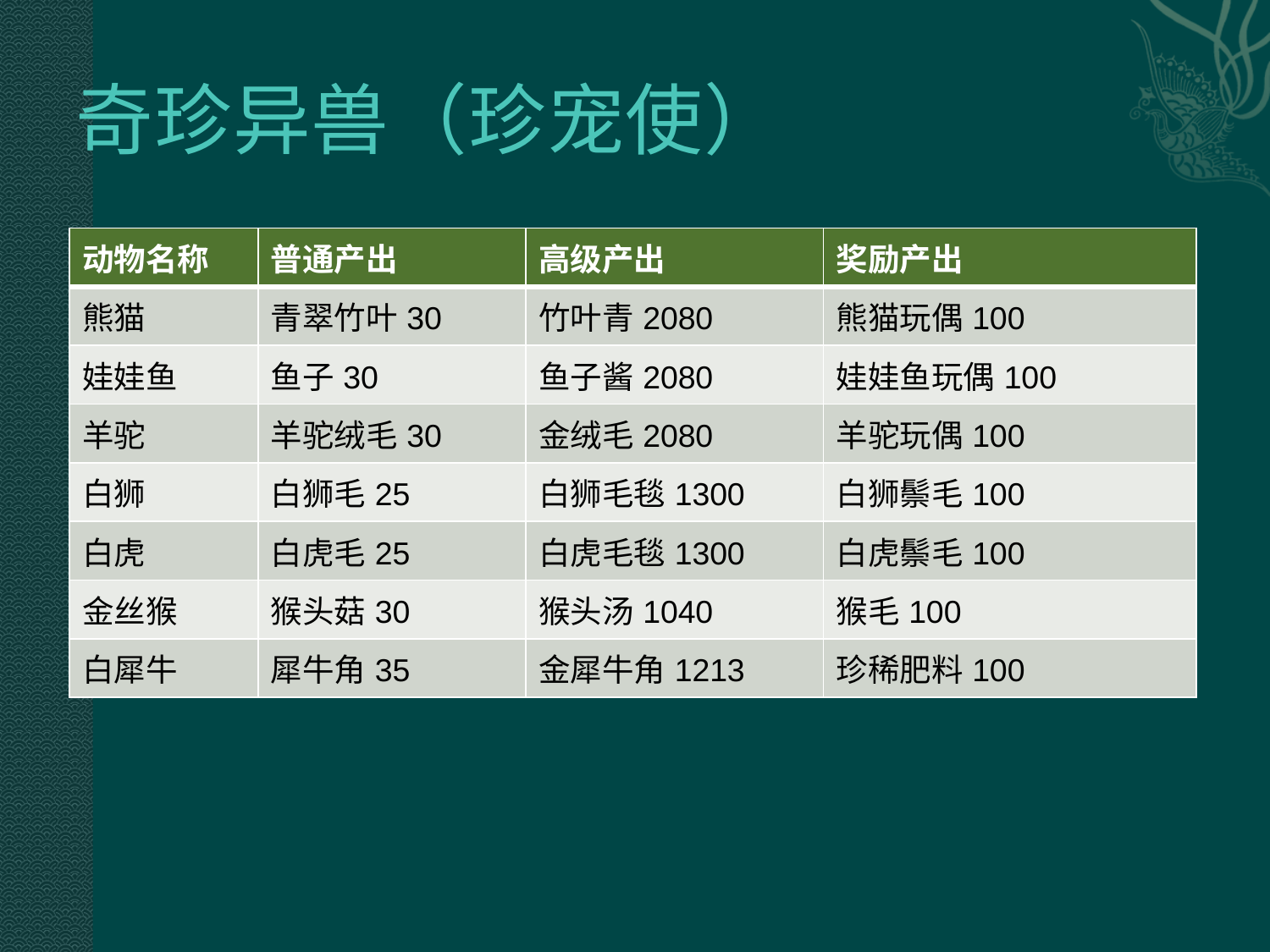

# 奇珍异兽（珍宠使）
| 动物名称 | 普通产出 | 高级产出 | 奖励产出 |
| --- | --- | --- | --- |
| 熊猫 | 青翠竹叶30 | 竹叶青2080 | 熊猫玩偶100 |
| 娃娃鱼 | 鱼子30 | 鱼子酱2080 | 娃娃鱼玩偶100 |
| 羊驼 | 羊驼绒毛30 | 金绒毛2080 | 羊驼玩偶100 |
| 白狮 | 白狮毛25 | 白狮毛毯1300 | 白狮鬃毛100 |
| 白虎 | 白虎毛25 | 白虎毛毯1300 | 白虎鬃毛100 |
| 金丝猴 | 猴头菇30 | 猴头汤1040 | 猴毛100 |
| 白犀牛 | 犀牛角35 | 金犀牛角1213 | 珍稀肥料100 |